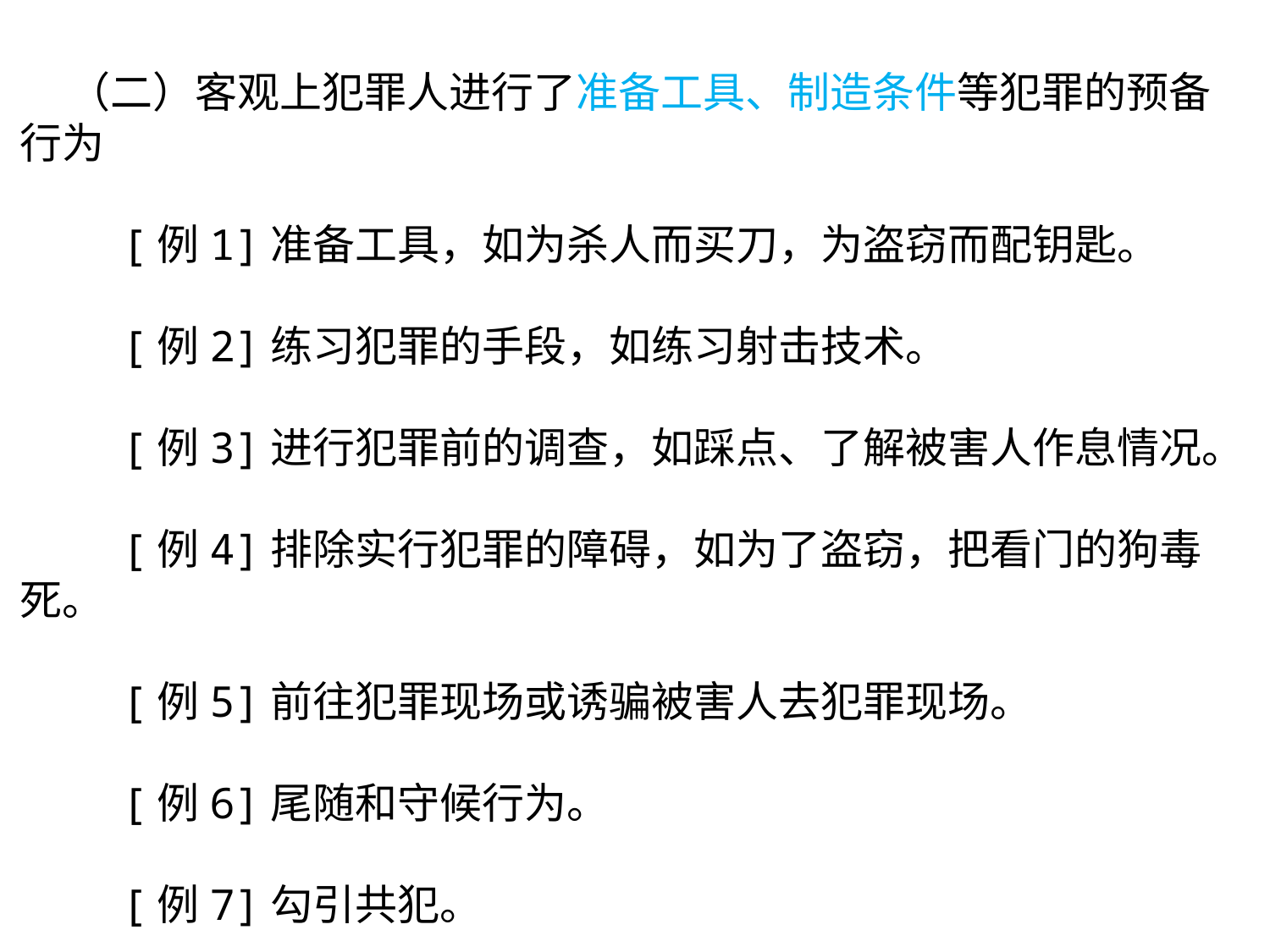

（二）客观上犯罪人进行了准备工具、制造条件等犯罪的预备行为

    [例1]准备工具，如为杀人而买刀，为盗窃而配钥匙。

    [例2]练习犯罪的手段，如练习射击技术。

    [例3]进行犯罪前的调查，如踩点、了解被害人作息情况。

    [例4]排除实行犯罪的障碍，如为了盗窃，把看门的狗毒死。

    [例5]前往犯罪现场或诱骗被害人去犯罪现场。

    [例6]尾随和守候行为。

    [例7]勾引共犯。